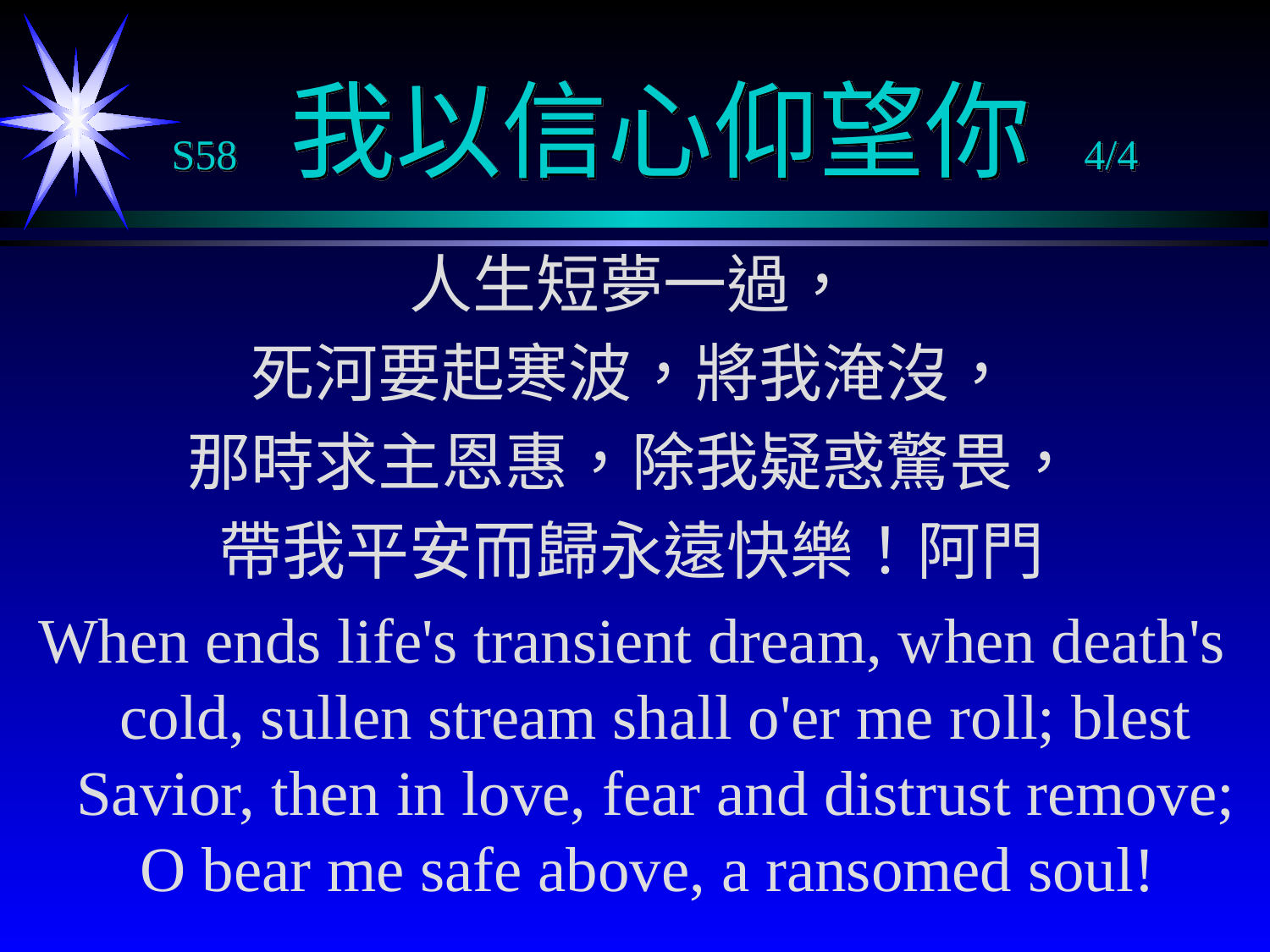

# S58    我以信心仰望你  4/4
人生短夢一過，
死河要起寒波，將我淹沒，
那時求主恩惠，除我疑惑驚畏，
帶我平安而歸永遠快樂！阿門
When ends life's transient dream, when death's cold, sullen stream shall o'er me roll; blest Savior, then in love, fear and distrust remove; O bear me safe above, a ransomed soul!